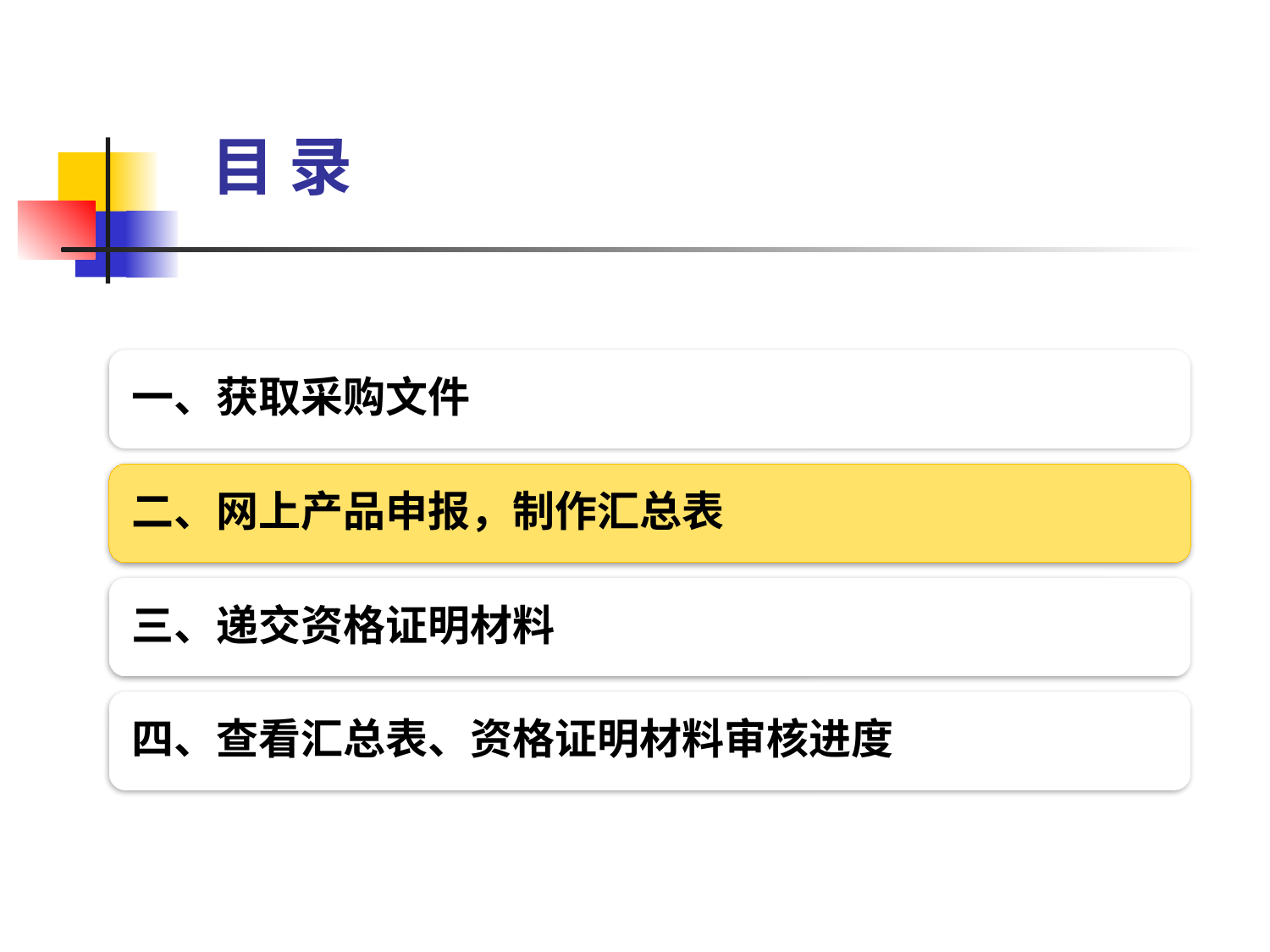

# 目 录
一、获取采购文件
二、网上产品申报，制作汇总表
三、递交资格证明材料
四、查看汇总表、资格证明材料审核进度